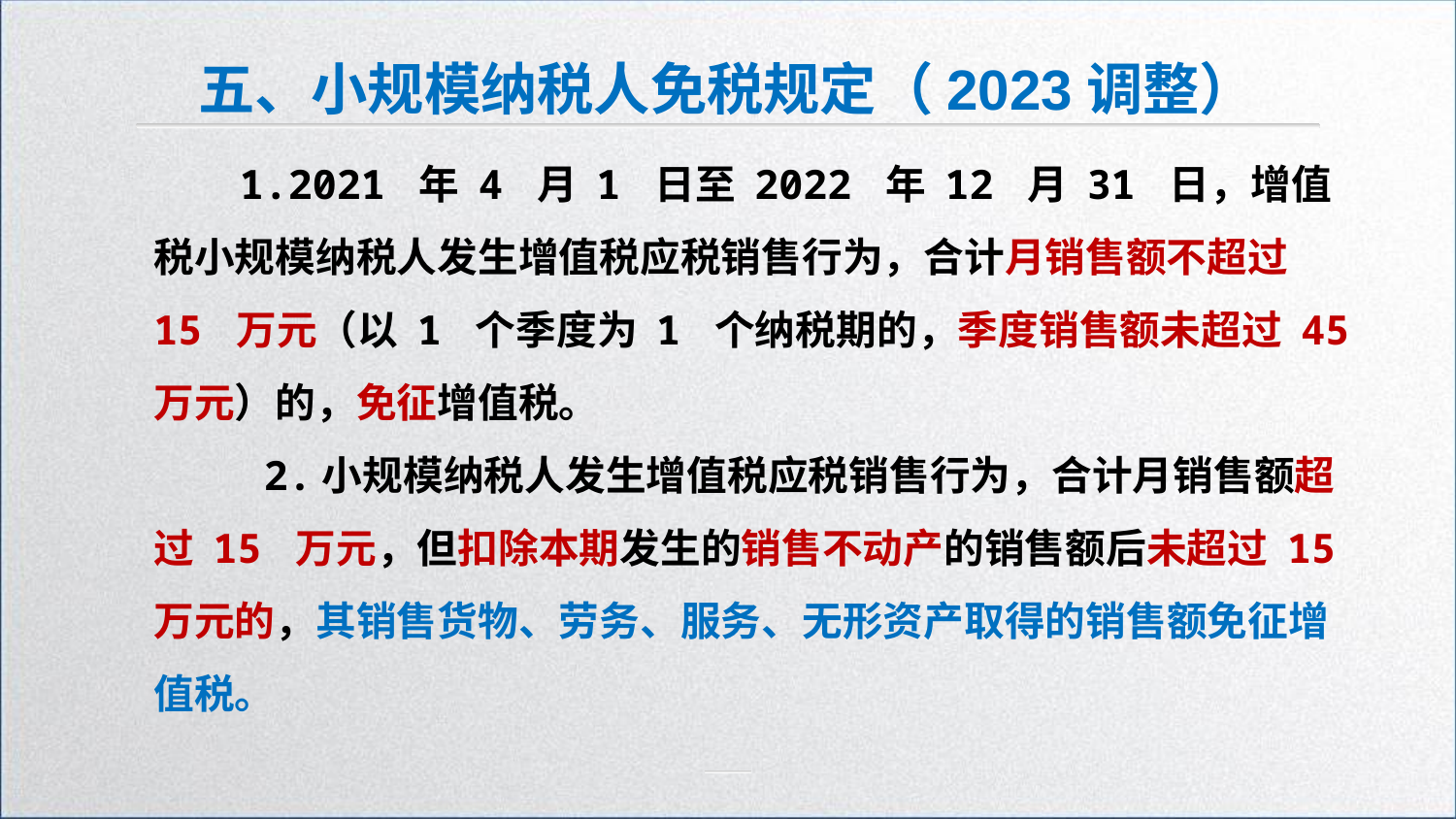

五、小规模纳税人免税规定（2023调整）
1.2021 年 4 月 1 日至 2022 年 12 月 31 日，增值税小规模纳税人发生增值税应税销售行为，合计月销售额不超过 15 万元（以 1 个季度为 1 个纳税期的，季度销售额未超过 45 万元）的，免征增值税。
 2.小规模纳税人发生增值税应税销售行为，合计月销售额超过 15 万元，但扣除本期发生的销售不动产的销售额后未超过 15 万元的，其销售货物、劳务、服务、无形资产取得的销售额免征增值税。